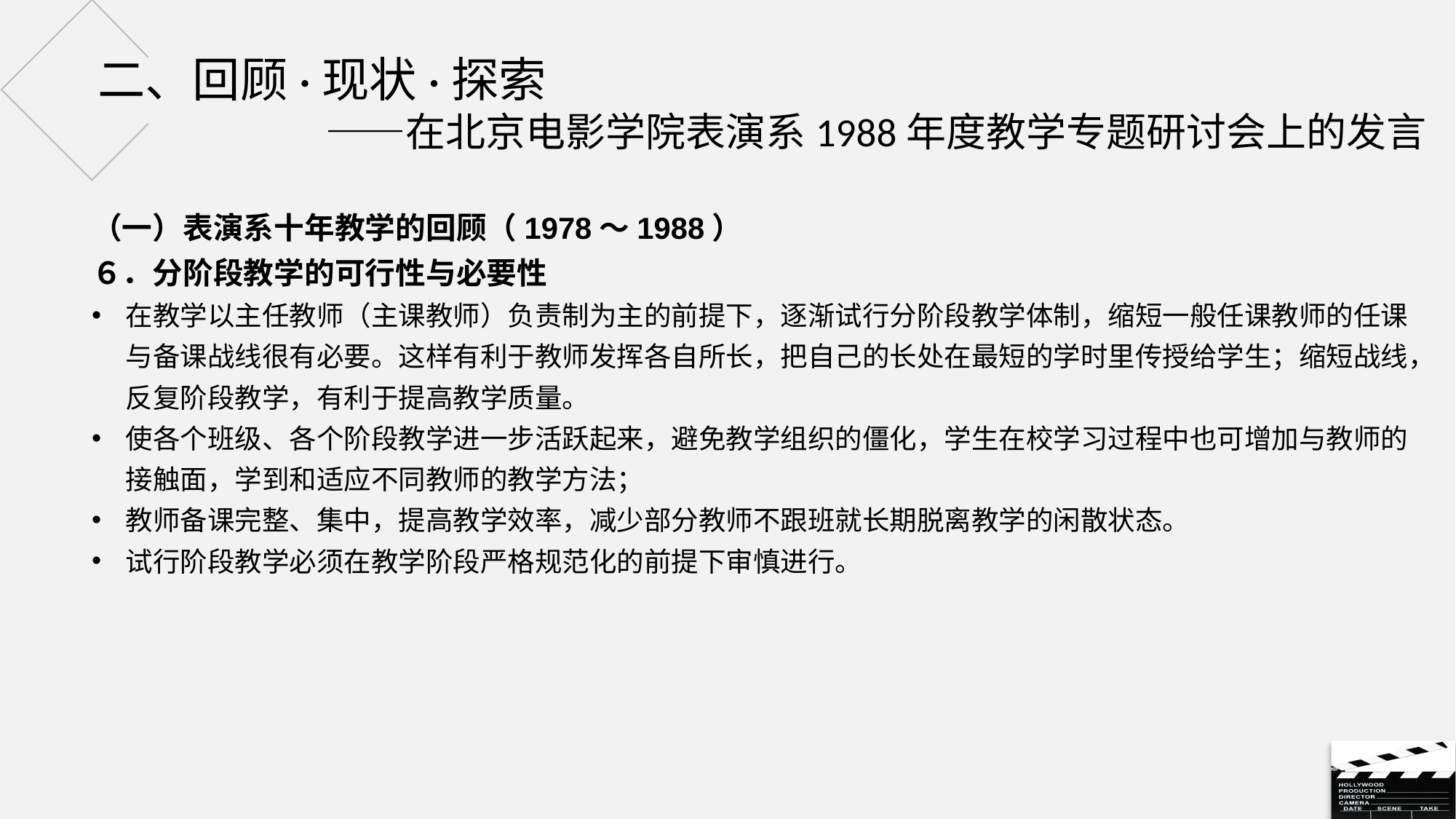

# 二、回顾·现状·探索 ——在北京电影学院表演系1988年度教学专题研讨会上的发言
（一）表演系十年教学的回顾（1978～1988）
６．分阶段教学的可行性与必要性
在教学以主任教师（主课教师）负责制为主的前提下，逐渐试行分阶段教学体制，缩短一般任课教师的任课与备课战线很有必要。这样有利于教师发挥各自所长，把自己的长处在最短的学时里传授给学生；缩短战线，反复阶段教学，有利于提高教学质量。
使各个班级、各个阶段教学进一步活跃起来，避免教学组织的僵化，学生在校学习过程中也可增加与教师的接触面，学到和适应不同教师的教学方法；
教师备课完整、集中，提高教学效率，减少部分教师不跟班就长期脱离教学的闲散状态。
试行阶段教学必须在教学阶段严格规范化的前提下审慎进行。